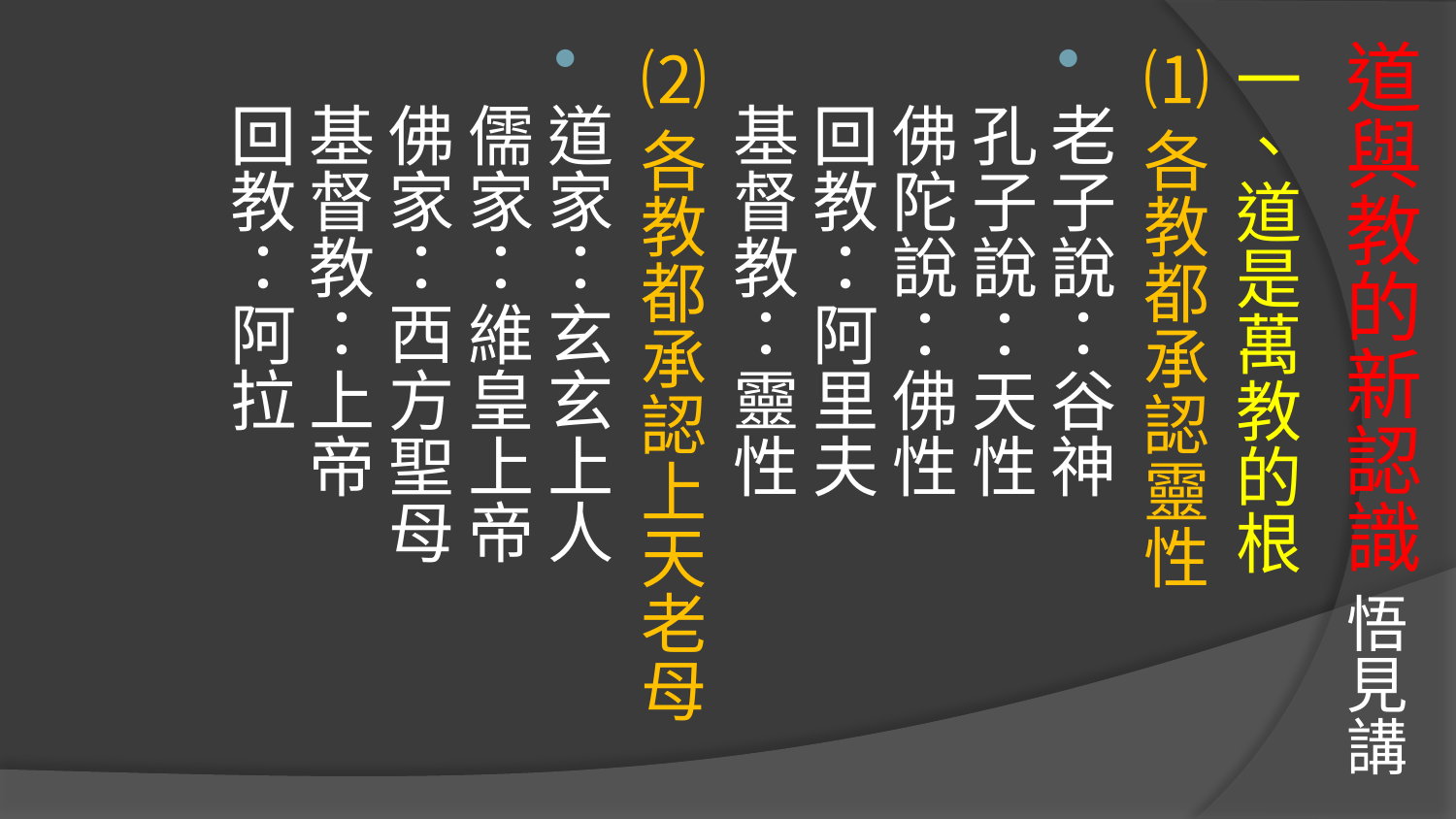

# 道與教的新認識 悟見講
一、道是萬教的根
⑴各教都承認靈性
老子說：谷神
孔子說：天性
佛陀說：佛性
回教：阿里夫
基督教：靈性
⑵各教都承認上天老母
道家：玄玄上人
儒家：維皇上帝
佛家：西方聖母
基督教：上帝
回教：阿拉